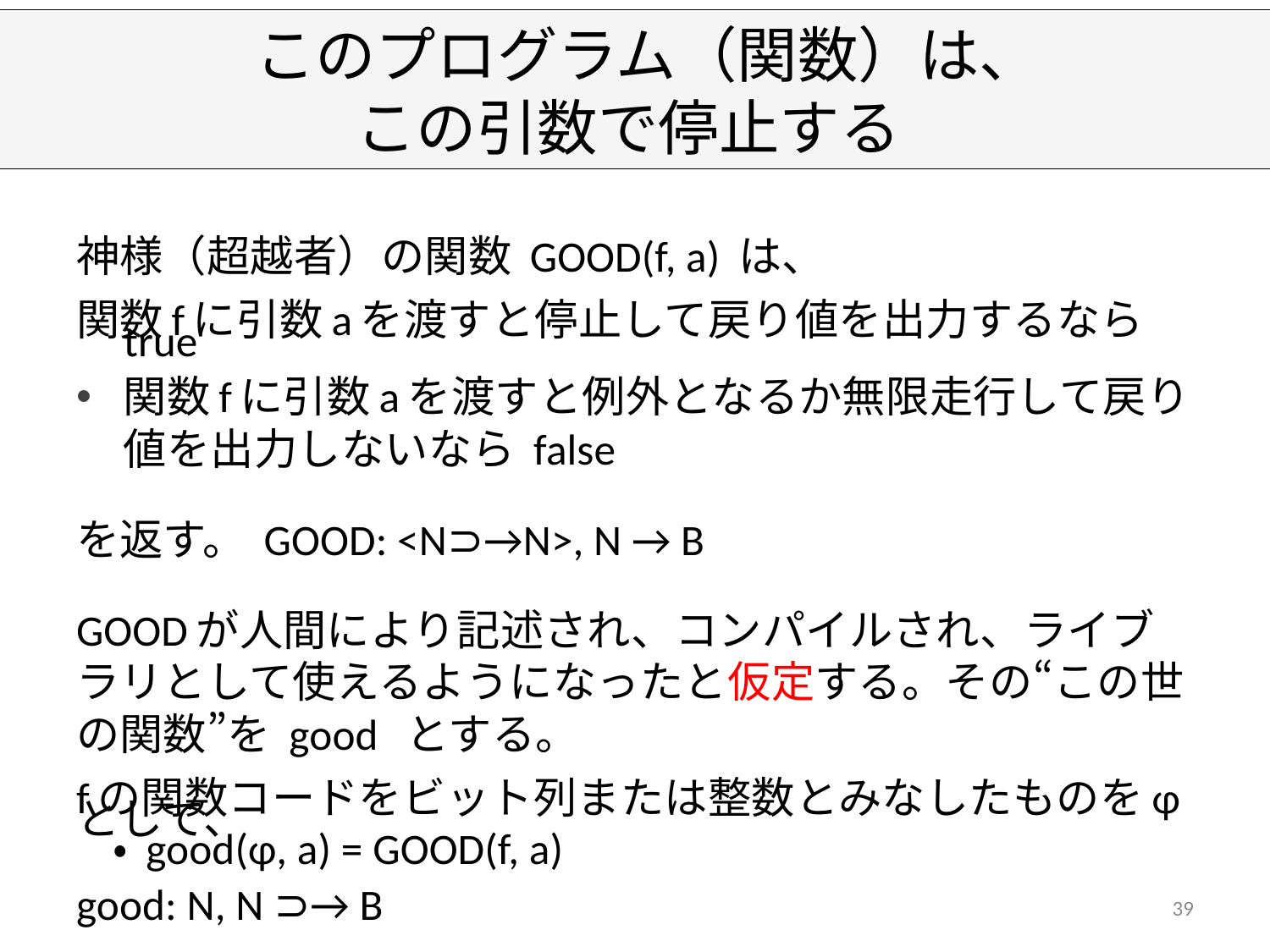

# このプログラム（関数）は、 この引数で停止する
神様（超越者）の関数 GOOD(f, a) は、

関数fに引数aを渡すと停止して戻り値を出力するなら true
関数fに引数aを渡すと例外となるか無限走行して戻り値を出力しないなら false

を返す。 GOOD: <N⊃→N>, N → B

GOODが人間により記述され、コンパイルされ、ライブラリとして使えるようになったと仮定する。その“この世の関数”を good  とする。

fの関数コードをビット列または整数とみなしたものをφとして、
   ・ good(φ, a) = GOOD(f, a)
good: N, N ⊃→ B
39